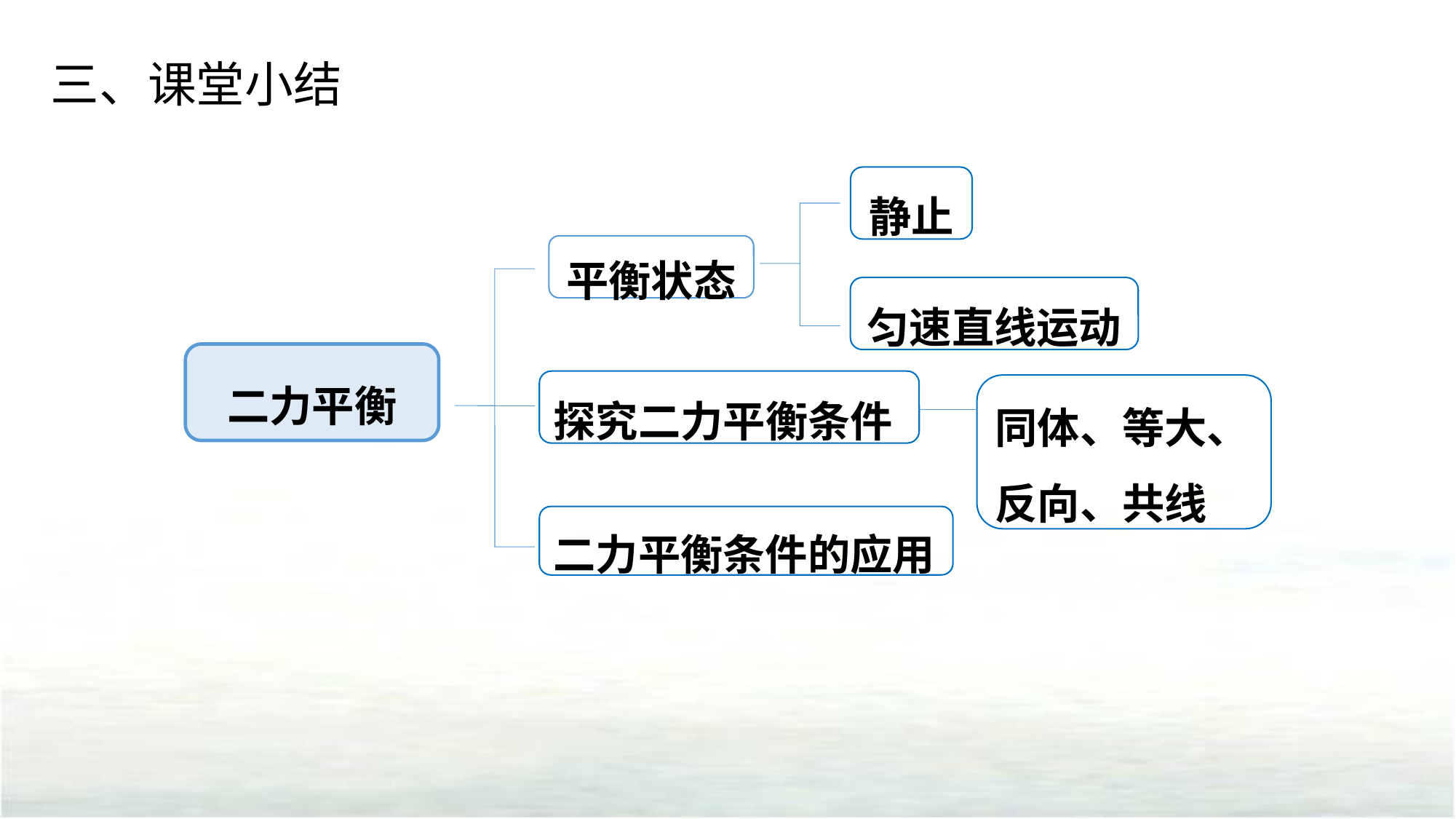

三、课堂小结
静止
平衡状态

匀速直线运动
二力平衡
探究二力平衡条件
同体、等大、反向、共线
二力平衡条件的应用